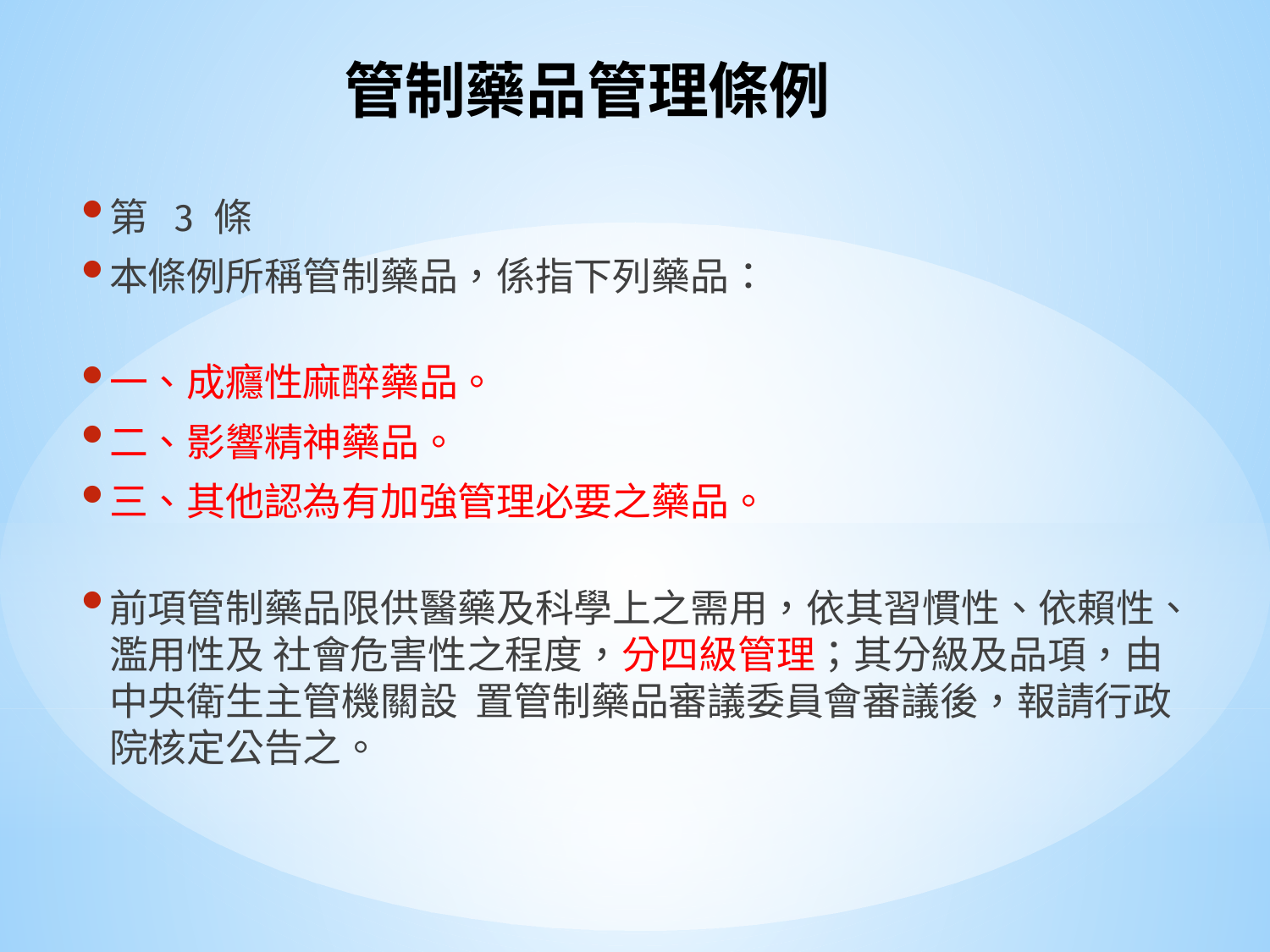

# 管制藥品管理條例
第  3 條
本條例所稱管制藥品，係指下列藥品：
一、成癮性麻醉藥品。
二、影響精神藥品。
三、其他認為有加強管理必要之藥品。
前項管制藥品限供醫藥及科學上之需用，依其習慣性、依賴性、濫用性及 社會危害性之程度，分四級管理；其分級及品項，由中央衛生主管機關設  置管制藥品審議委員會審議後，報請行政院核定公告之。